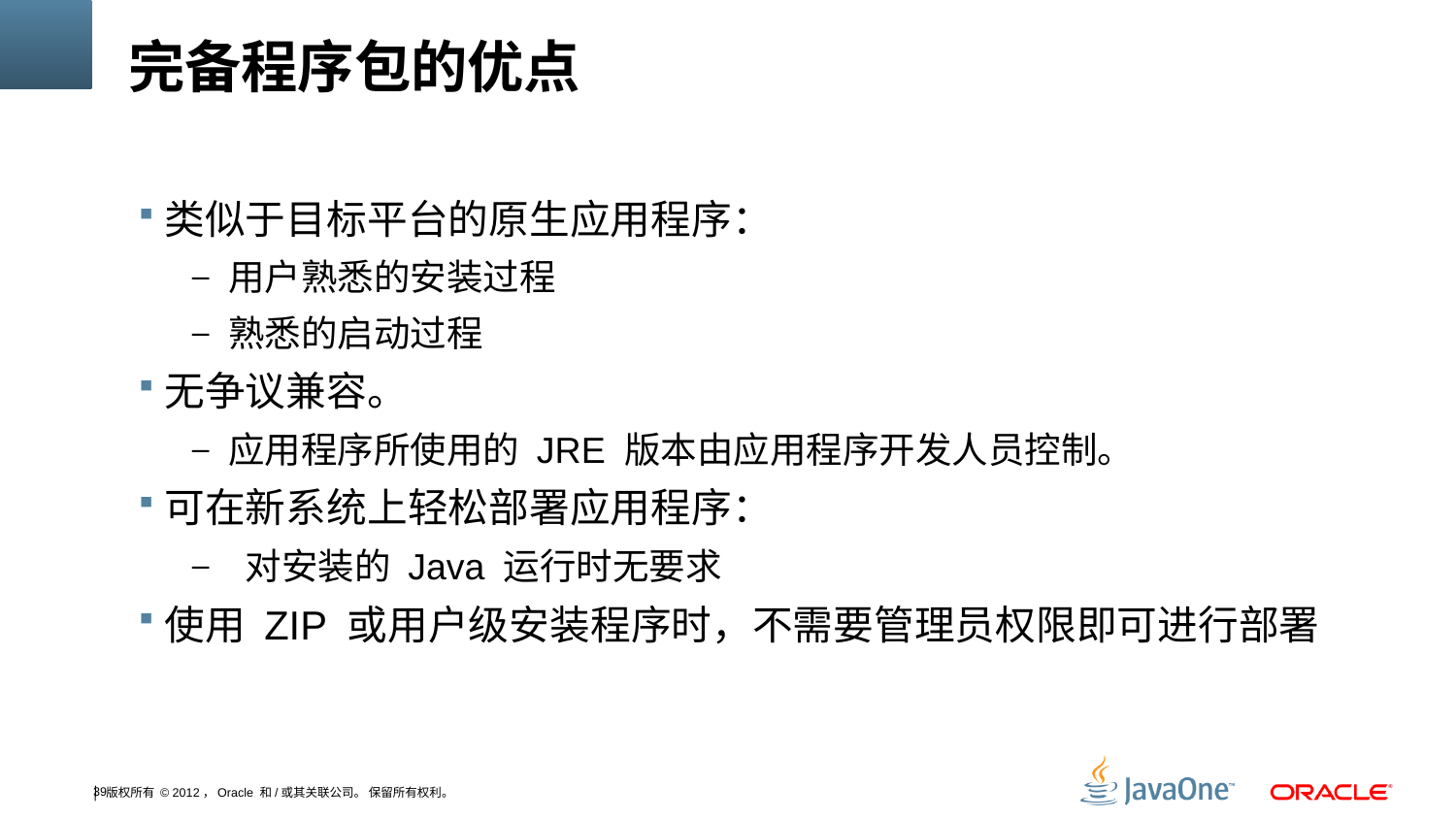

# 完备程序包的优点

类似于目标平台的原生应用程序：
用户熟悉的安装过程
熟悉的启动过程
无争议兼容。
应用程序所使用的 JRE 版本由应用程序开发人员控制。
可在新系统上轻松部署应用程序：
 对安装的 Java 运行时无要求
使用 ZIP 或用户级安装程序时，不需要管理员权限即可进行部署